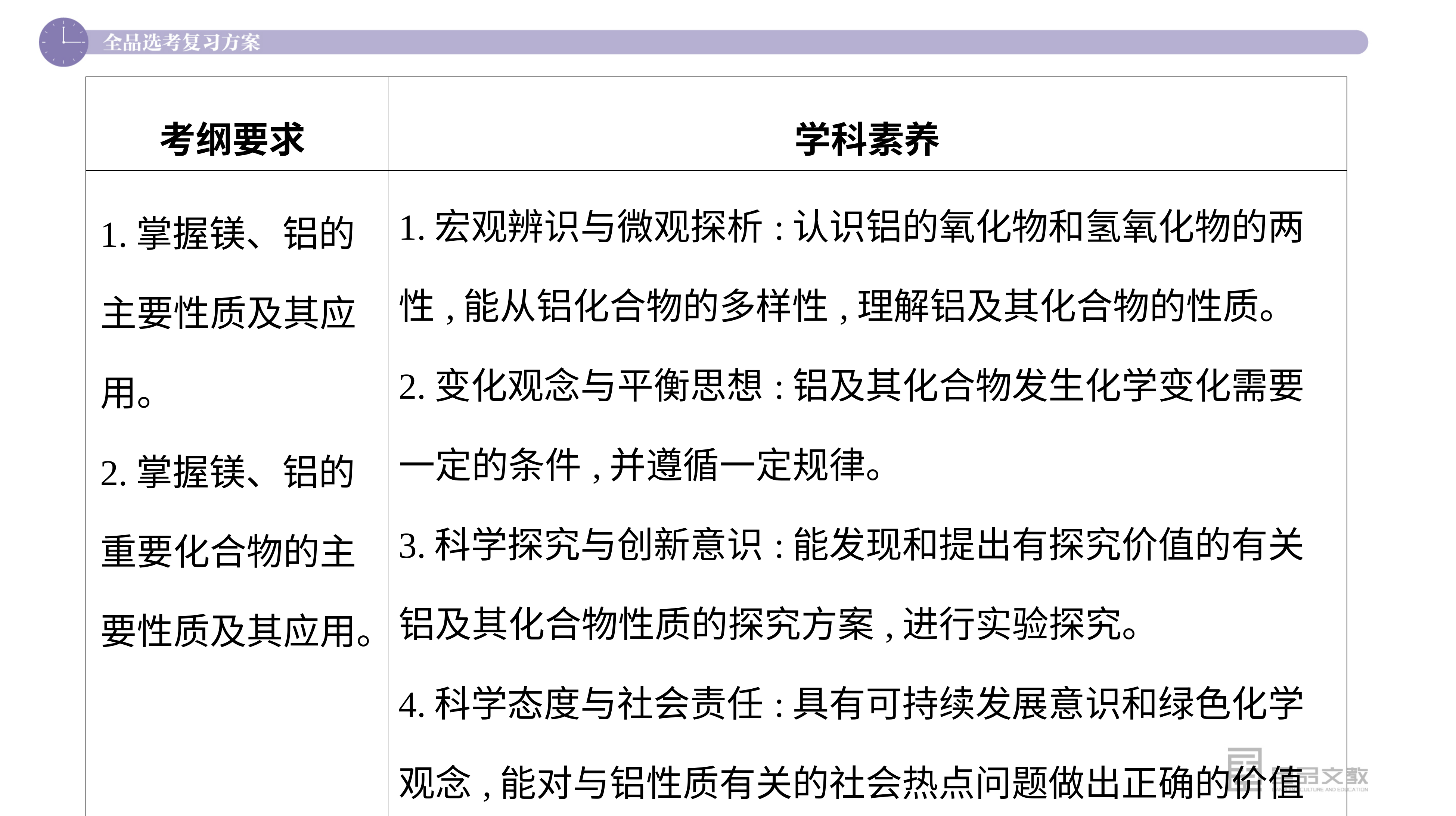

| 考纲要求 | 学科素养 |
| --- | --- |
| 1.掌握镁、铝的主要性质及其应用。 2.掌握镁、铝的重要化合物的主要性质及其应用。 | 1.宏观辨识与微观探析:认识铝的氧化物和氢氧化物的两性,能从铝化合物的多样性,理解铝及其化合物的性质。 2.变化观念与平衡思想:铝及其化合物发生化学变化需要一定的条件,并遵循一定规律。 3.科学探究与创新意识:能发现和提出有探究价值的有关铝及其化合物性质的探究方案,进行实验探究。 4.科学态度与社会责任:具有可持续发展意识和绿色化学观念,能对与铝性质有关的社会热点问题做出正确的价值判断。 |